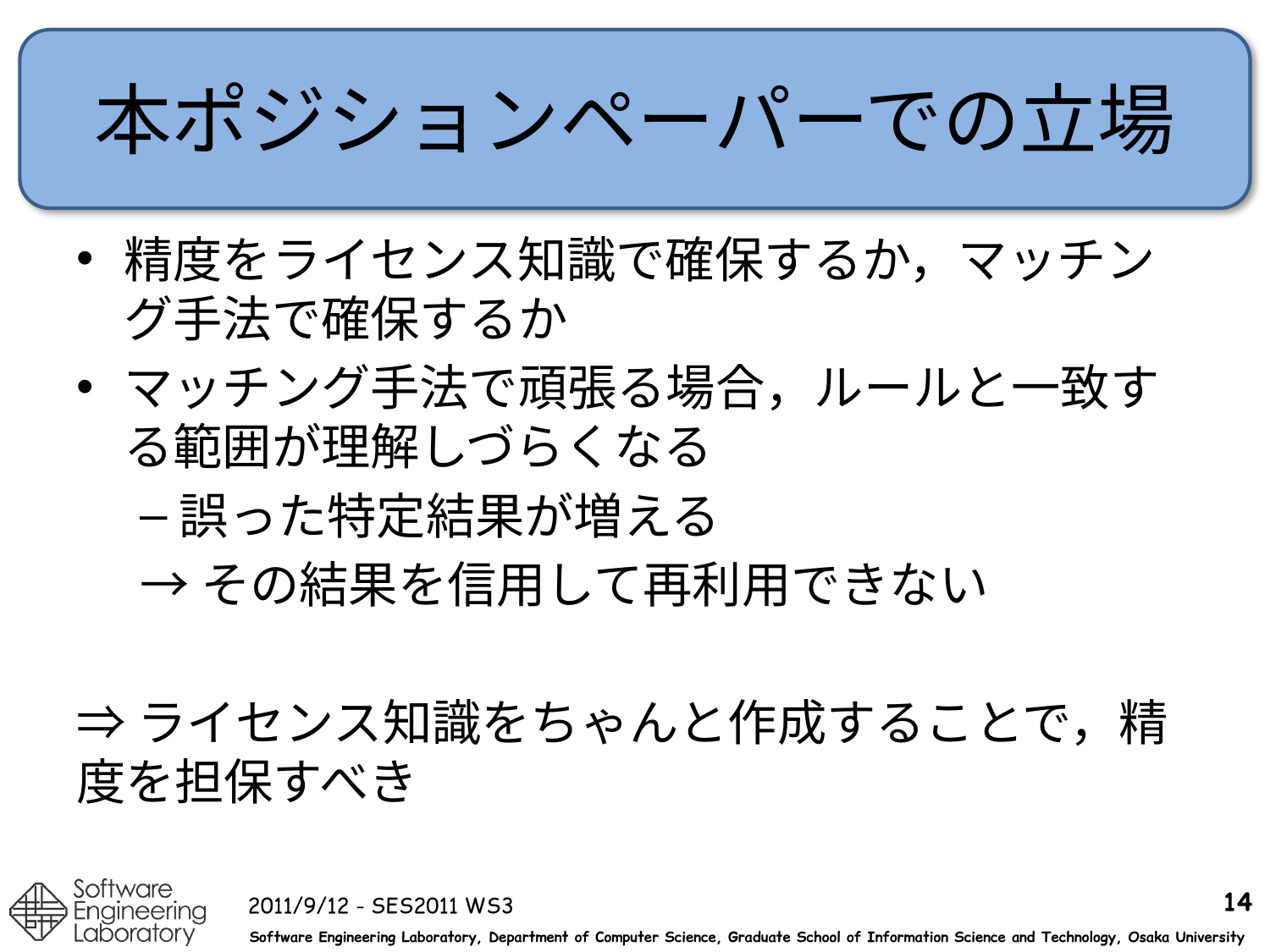

# 本ポジションペーパーでの立場
精度をライセンス知識で確保するか，マッチング手法で確保するか
マッチング手法で頑張る場合，ルールと一致する範囲が理解しづらくなる
誤った特定結果が増える
→その結果を信用して再利用できない

⇒ライセンス知識をちゃんと作成することで，精度を担保すべき

14
2011/9/12 - SES2011 WS3